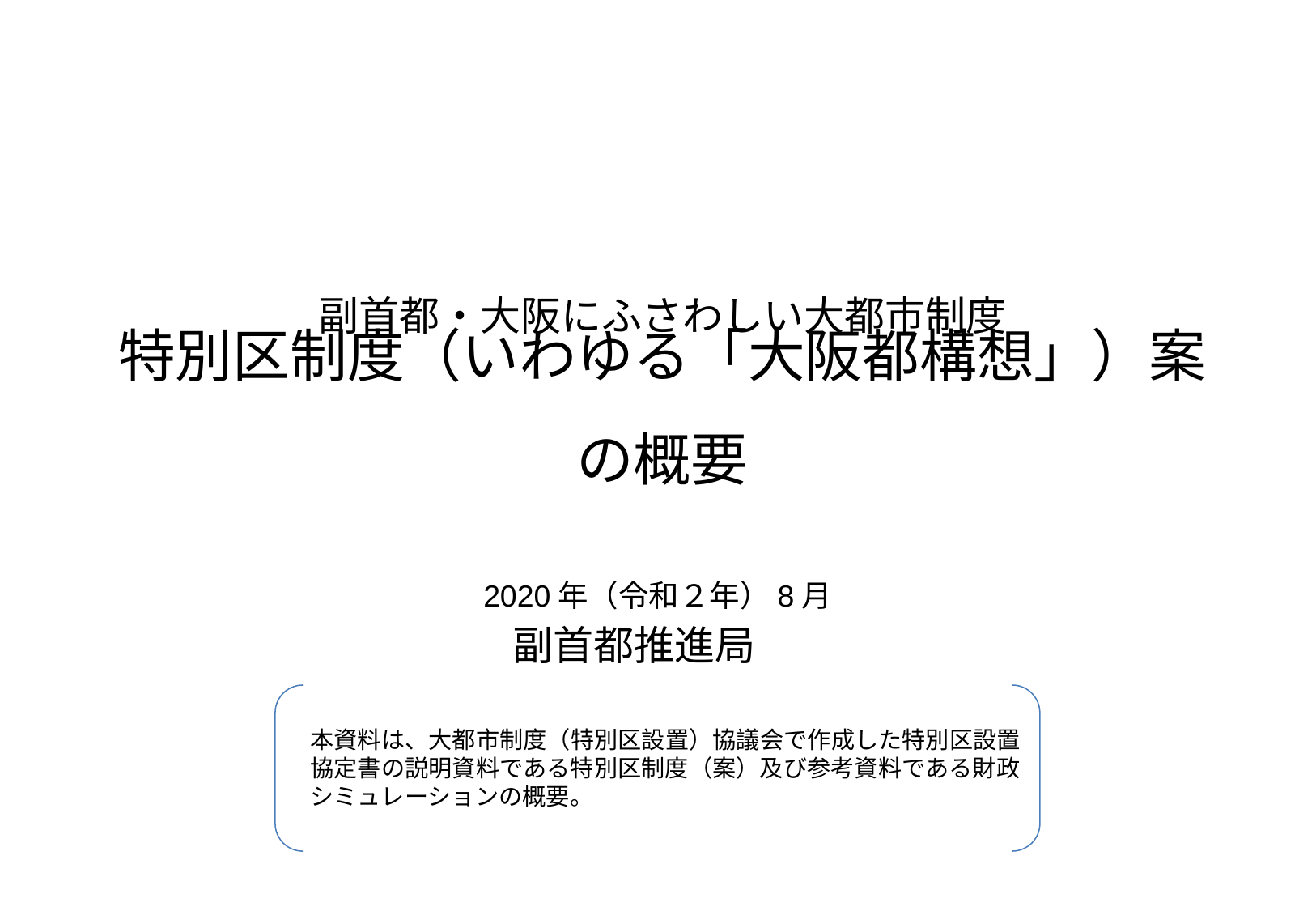

副首都・大阪にふさわしい大都市制度
特別区制度（いわゆる「大阪都構想」）案の概要
2020年（令和２年）8月
副首都推進局

本資料は、大都市制度（特別区設置）協議会で作成した特別区設置協定書の説明資料である特別区制度（案）及び参考資料である財政シミュレーションの概要。